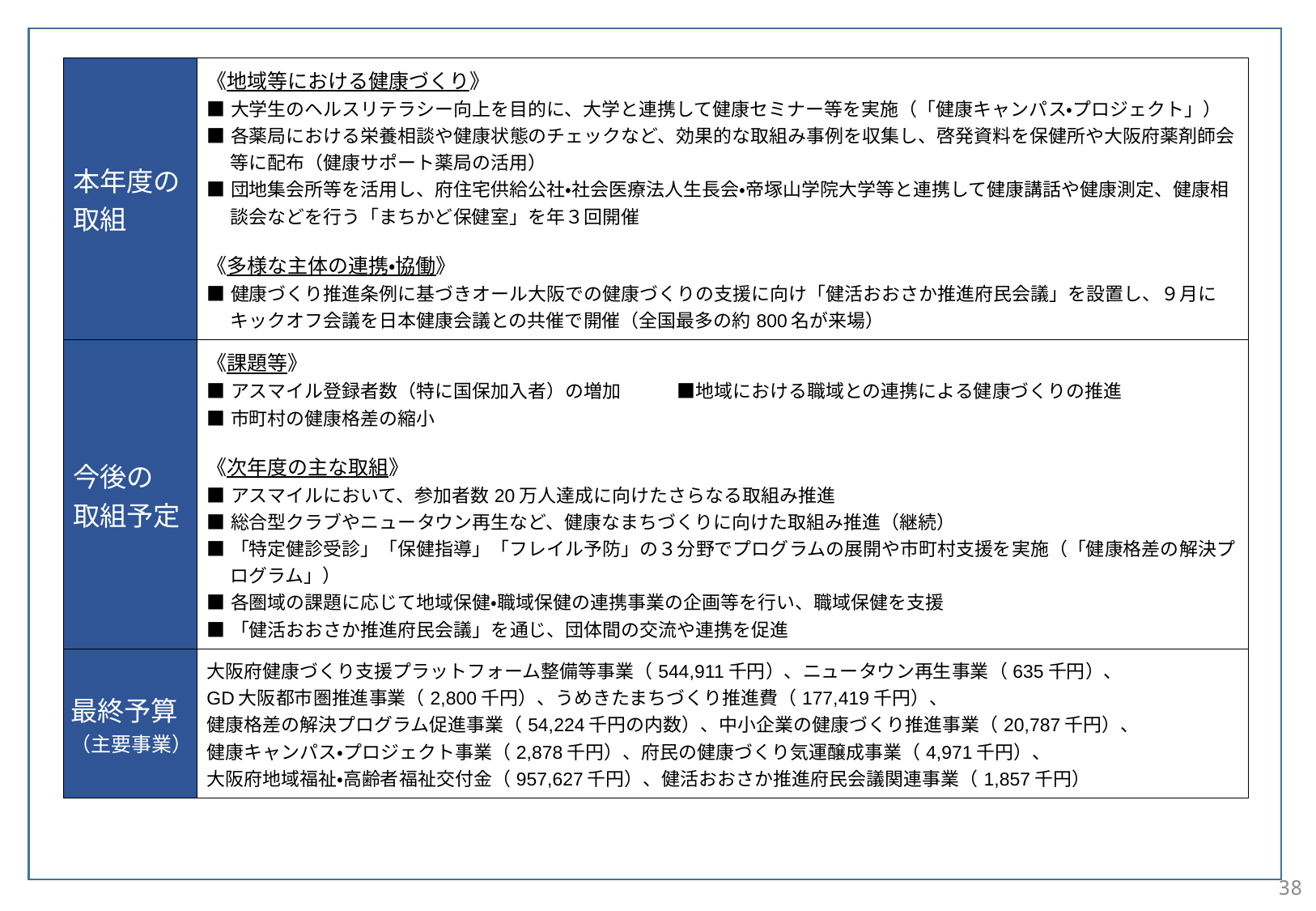

| 本年度の 取組 | 《地域等における健康づくり》 ■大学生のヘルスリテラシー向上を目的に、大学と連携して健康セミナー等を実施（「健康キャンパス・プロジェクト」） ■各薬局における栄養相談や健康状態のチェックなど、効果的な取組み事例を収集し、啓発資料を保健所や大阪府薬剤師会等に配布（健康サポート薬局の活用） ■団地集会所等を活用し、府住宅供給公社・社会医療法人生長会・帝塚山学院大学等と連携して健康講話や健康測定、健康相談会などを行う「まちかど保健室」を年３回開催 《多様な主体の連携・協働》 ■健康づくり推進条例に基づきオール大阪での健康づくりの支援に向け「健活おおさか推進府民会議」を設置し、９月にキックオフ会議を日本健康会議との共催で開催（全国最多の約800名が来場） |
| --- | --- |
| 今後の 取組予定 | 《課題等》 ■アスマイル登録者数（特に国保加入者）の増加　　　■地域における職域との連携による健康づくりの推進 ■市町村の健康格差の縮小 《次年度の主な取組》 ■アスマイルにおいて、参加者数20万人達成に向けたさらなる取組み推進 ■総合型クラブやニュータウン再生など、健康なまちづくりに向けた取組み推進（継続） ■「特定健診受診」「保健指導」「フレイル予防」の３分野でプログラムの展開や市町村支援を実施（「健康格差の解決プログラム」） ■各圏域の課題に応じて地域保健・職域保健の連携事業の企画等を行い、職域保健を支援 ■「健活おおさか推進府民会議」を通じ、団体間の交流や連携を促進 |
| 最終予算 （主要事業） | 大阪府健康づくり支援プラットフォーム整備等事業（544,911千円）、ニュータウン再生事業（635千円）、 GD大阪都市圏推進事業（2,800千円）、うめきたまちづくり推進費（177,419千円）、 健康格差の解決プログラム促進事業（54,224千円の内数）、中小企業の健康づくり推進事業（20,787千円）、 健康キャンパス・プロジェクト事業（2,878千円）、府民の健康づくり気運醸成事業（4,971千円）、 大阪府地域福祉・高齢者福祉交付金（957,627千円）、健活おおさか推進府民会議関連事業（1,857千円） |
38